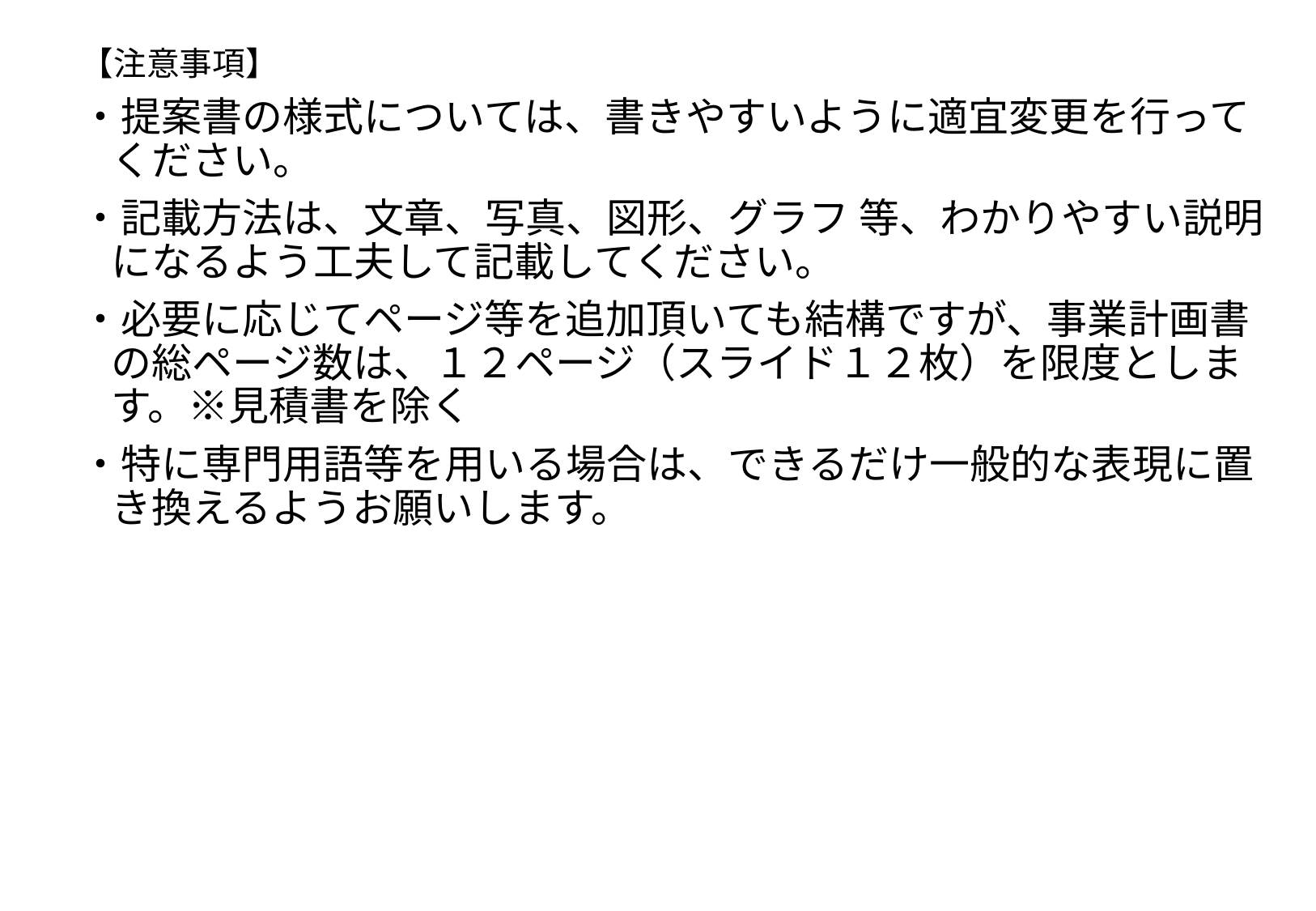

【注意事項】
・提案書の様式については、書きやすいように適宜変更を行ってください。
・記載方法は、文章、写真、図形、グラフ 等、わかりやすい説明になるよう工夫して記載してください。
・必要に応じてページ等を追加頂いても結構ですが、事業計画書の総ページ数は、１２ページ（スライド１２枚）を限度とします。※見積書を除く
・特に専門用語等を用いる場合は、できるだけ一般的な表現に置き換えるようお願いします。